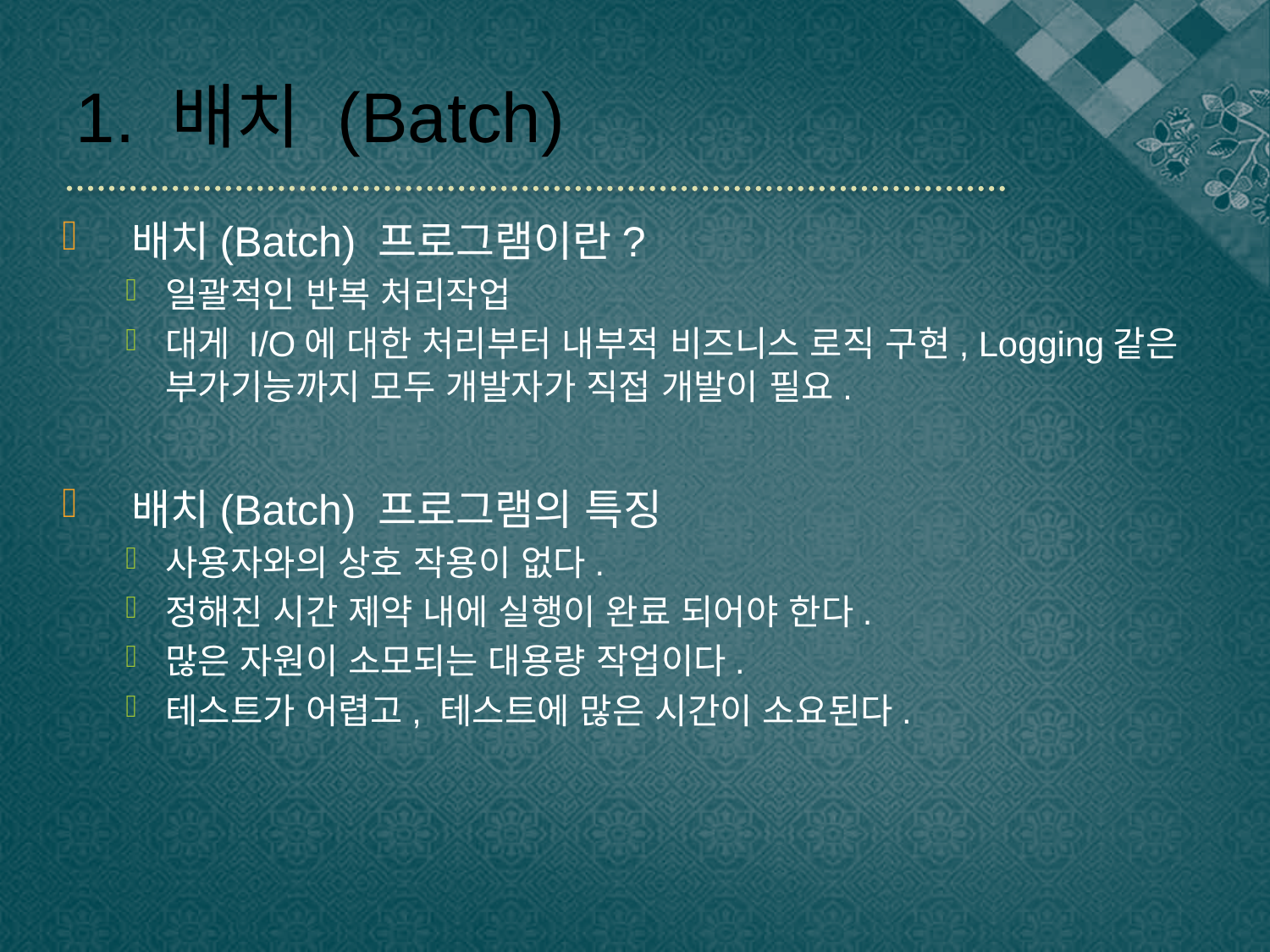

# 1. 배치 (Batch)
 배치(Batch) 프로그램이란?
일괄적인 반복 처리작업
대게 I/O에 대한 처리부터 내부적 비즈니스 로직 구현, Logging같은 부가기능까지 모두 개발자가 직접 개발이 필요.

 배치(Batch) 프로그램의 특징
사용자와의 상호 작용이 없다.
정해진 시간 제약 내에 실행이 완료 되어야 한다.
많은 자원이 소모되는 대용량 작업이다.
테스트가 어렵고, 테스트에 많은 시간이 소요된다.